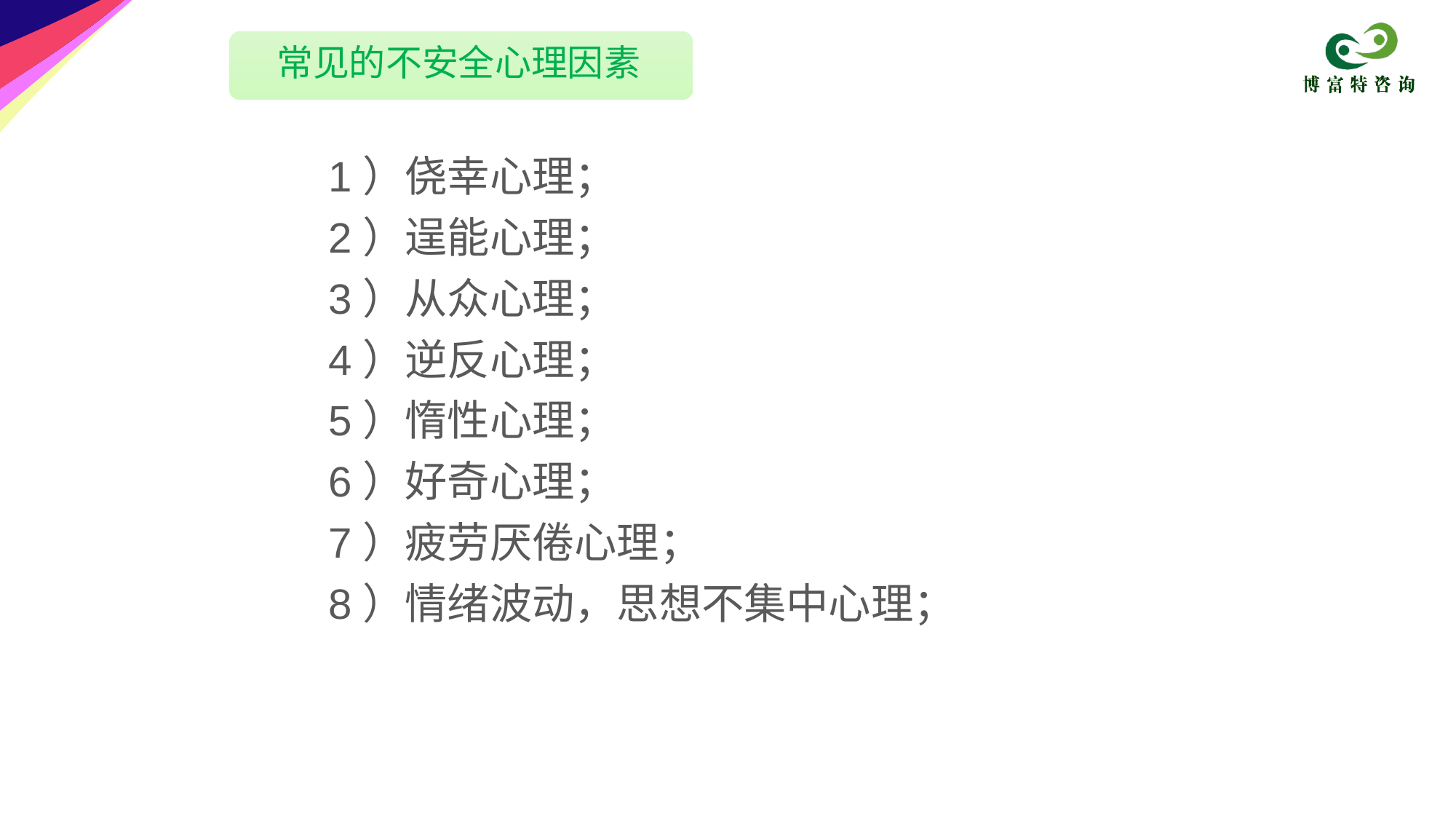

常见的不安全心理因素
1）侥幸心理；
2）逞能心理；
3）从众心理；
4）逆反心理；
5）惰性心理；
6）好奇心理；
7）疲劳厌倦心理；
8）情绪波动，思想不集中心理；